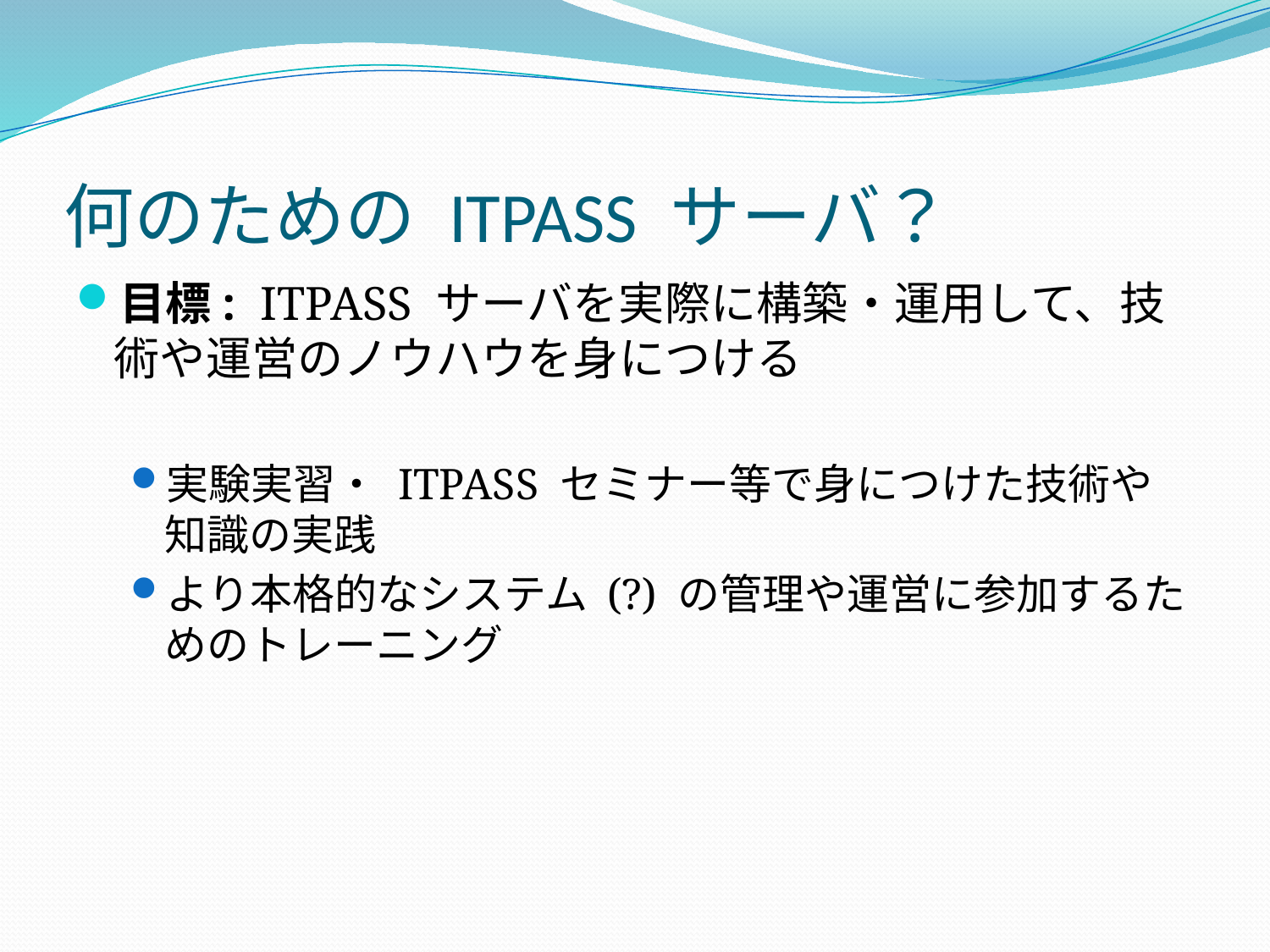

# 何のための ITPASS サーバ？
目標:  ITPASS サーバを実際に構築・運用して、技術や運営のノウハウを身につける

実験実習・ ITPASS セミナー等で身につけた技術や知識の実践
より本格的なシステム (?) の管理や運営に参加するためのトレーニング